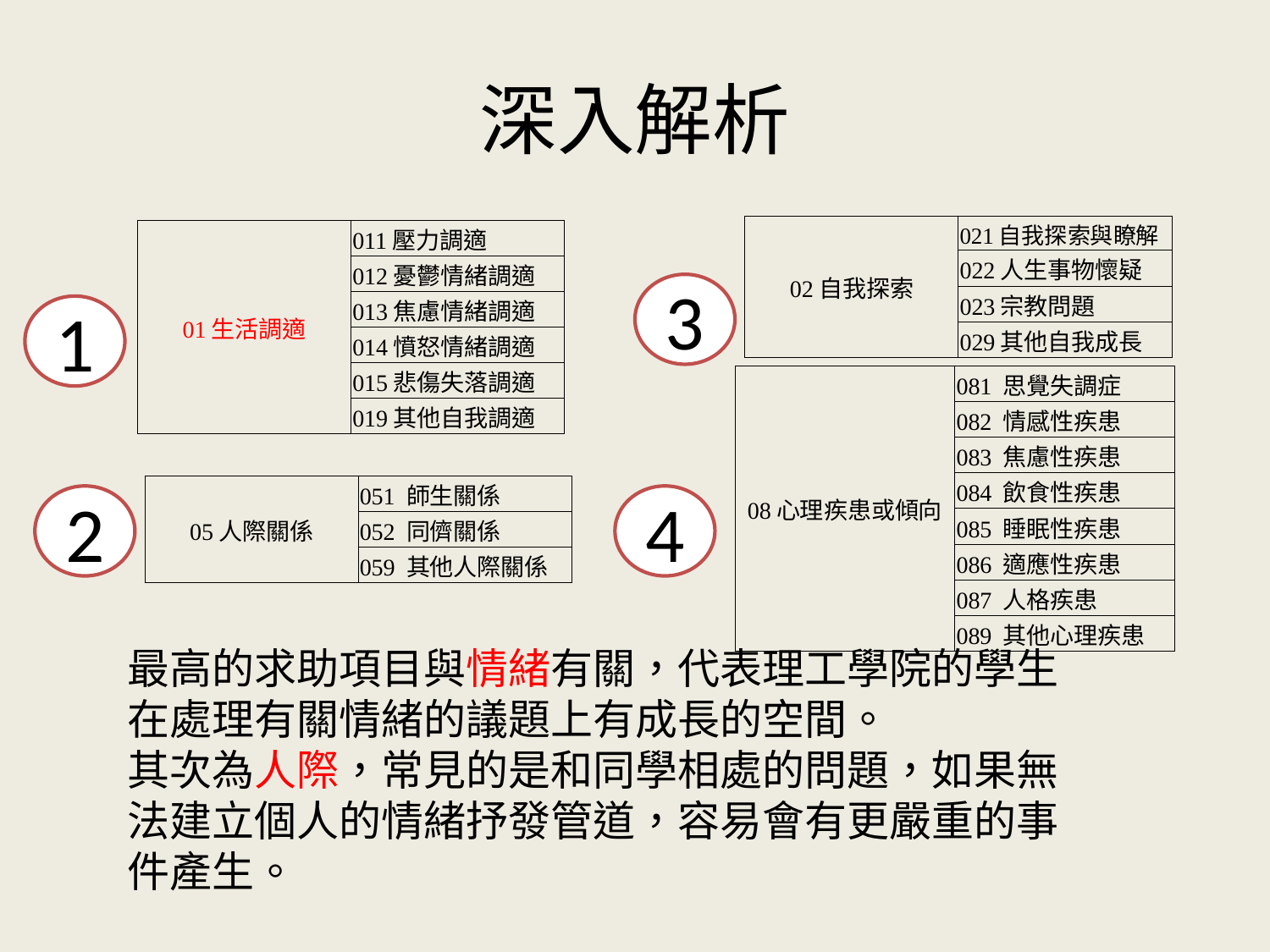

# 深入解析
| 02自我探索 | 021自我探索與瞭解 |
| --- | --- |
|  | 022人生事物懷疑 |
|  | 023宗教問題 |
|  | 029其他自我成長 |
| 01生活調適 | 011壓力調適 |
| --- | --- |
|  | 012憂鬱情緒調適 |
|  | 013焦慮情緒調適 |
|  | 014憤怒情緒調適 |
|  | 015悲傷失落調適 |
|  | 019其他自我調適 |
3
1
| 08心理疾患或傾向 | 081 思覺失調症 |
| --- | --- |
|  | 082 情感性疾患 |
|  | 083 焦慮性疾患 |
|  | 084 飲食性疾患 |
|  | 085 睡眠性疾患 |
|  | 086 適應性疾患 |
|  | 087 人格疾患 |
|  | 089 其他心理疾患 |
| 05人際關係 | 051 師生關係 |
| --- | --- |
|  | 052 同儕關係 |
|  | 059 其他人際關係 |
2
4
最高的求助項目與情緒有關，代表理工學院的學生在處理有關情緒的議題上有成長的空間。
其次為人際，常見的是和同學相處的問題，如果無法建立個人的情緒抒發管道，容易會有更嚴重的事件產生。